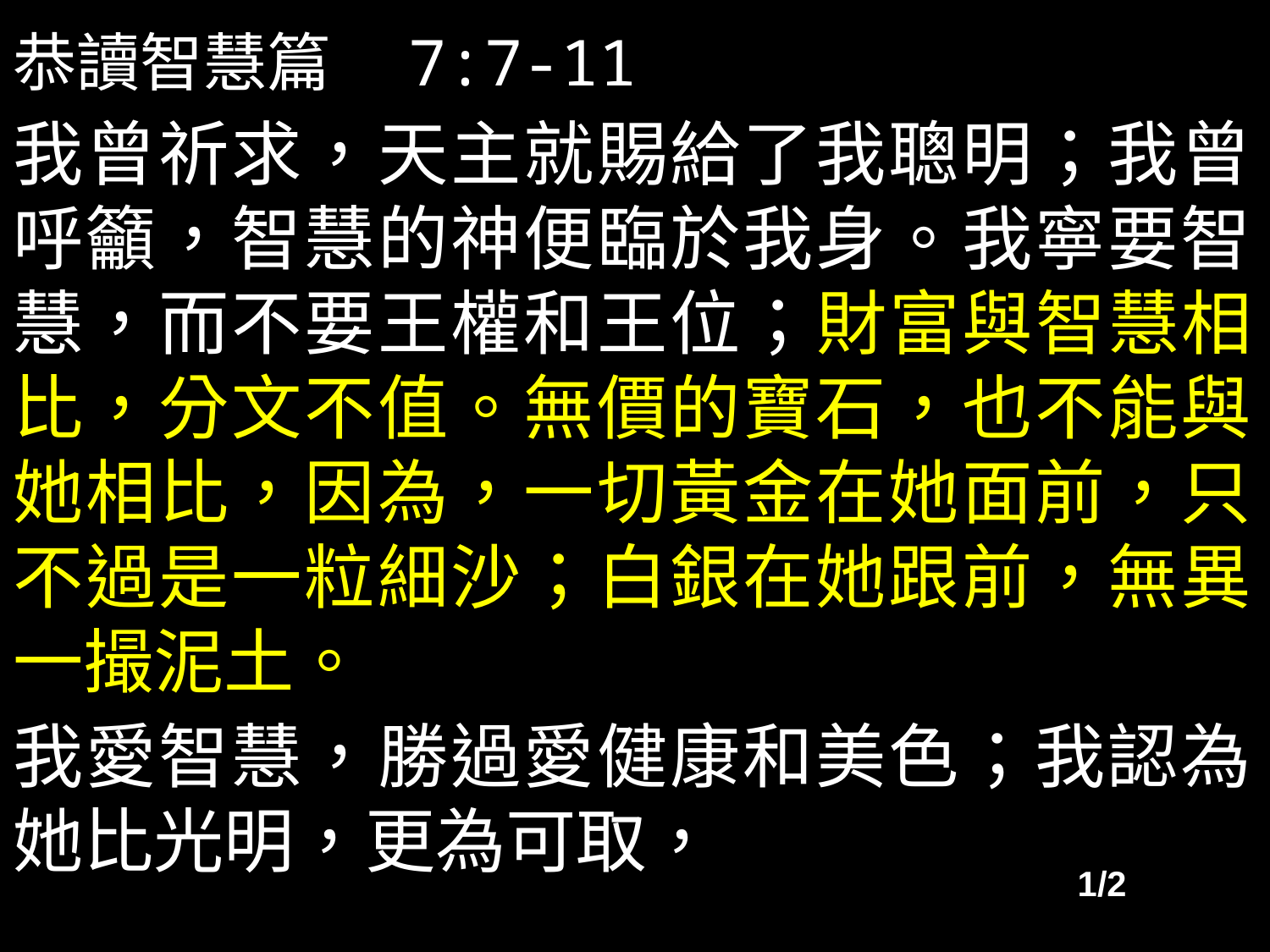

恭讀智慧篇　7:7-11
我曾祈求，天主就賜給了我聰明；我曾呼籲，智慧的神便臨於我身。我寧要智慧，而不要王權和王位；財富與智慧相比，分文不值。無價的寶石，也不能與她相比，因為，一切黃金在她面前，只不過是一粒細沙；白銀在她跟前，無異一撮泥土。
我愛智慧，勝過愛健康和美色；我認為她比光明，更為可取，
1/2